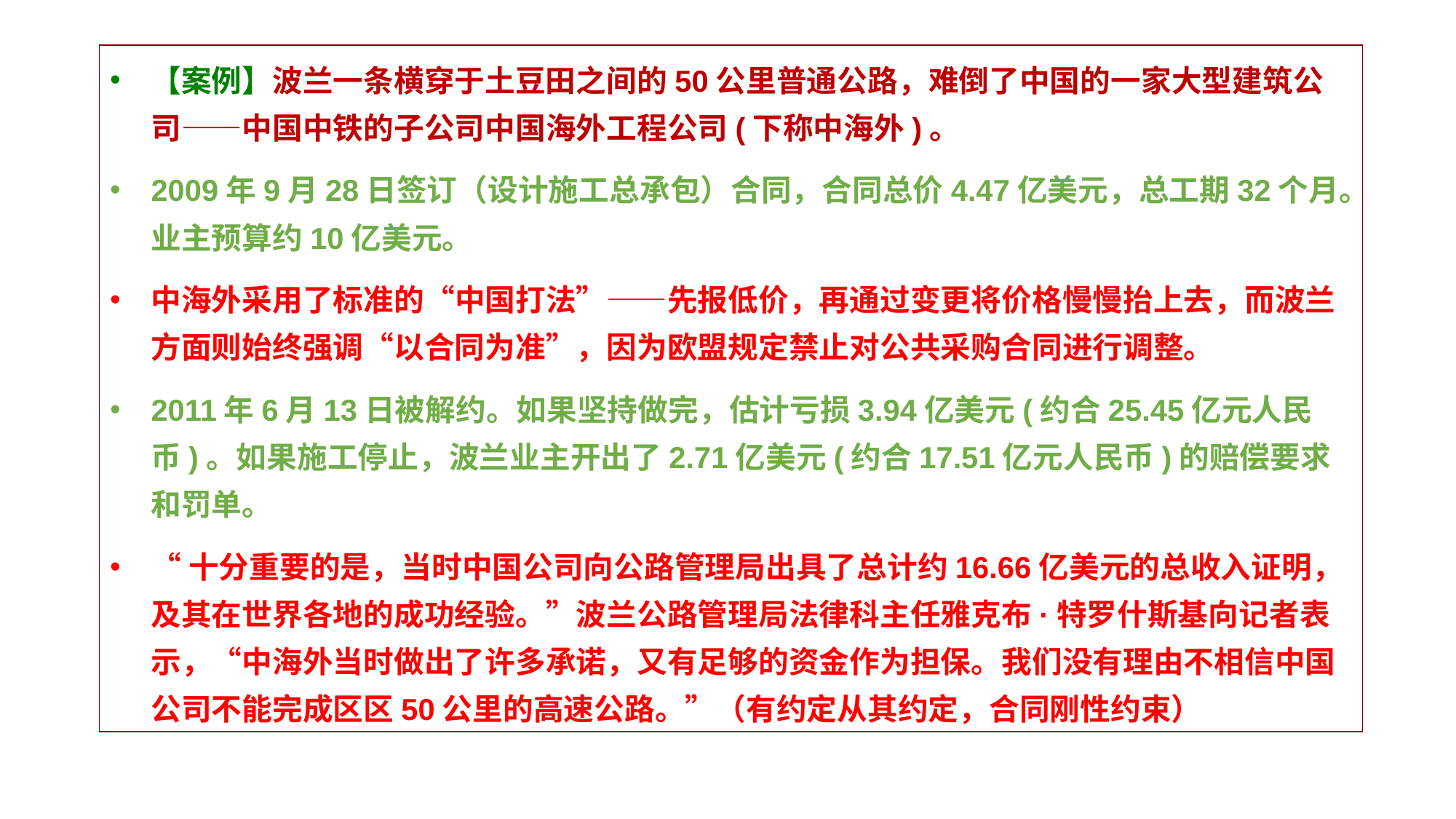

【案例】波兰一条横穿于土豆田之间的50公里普通公路，难倒了中国的一家大型建筑公司——中国中铁的子公司中国海外工程公司(下称中海外)。
2009年9月28日签订（设计施工总承包）合同，合同总价4.47亿美元，总工期32个月。业主预算约10亿美元。
中海外采用了标准的“中国打法”——先报低价，再通过变更将价格慢慢抬上去，而波兰方面则始终强调“以合同为准”，因为欧盟规定禁止对公共采购合同进行调整。
2011年6月13日被解约。如果坚持做完，估计亏损3.94亿美元(约合25.45亿元人民币)。如果施工停止，波兰业主开出了2.71亿美元(约合17.51亿元人民币)的赔偿要求和罚单。
“十分重要的是，当时中国公司向公路管理局出具了总计约16.66亿美元的总收入证明，及其在世界各地的成功经验。”波兰公路管理局法律科主任雅克布·特罗什斯基向记者表示，“中海外当时做出了许多承诺，又有足够的资金作为担保。我们没有理由不相信中国公司不能完成区区50公里的高速公路。”（有约定从其约定，合同刚性约束）